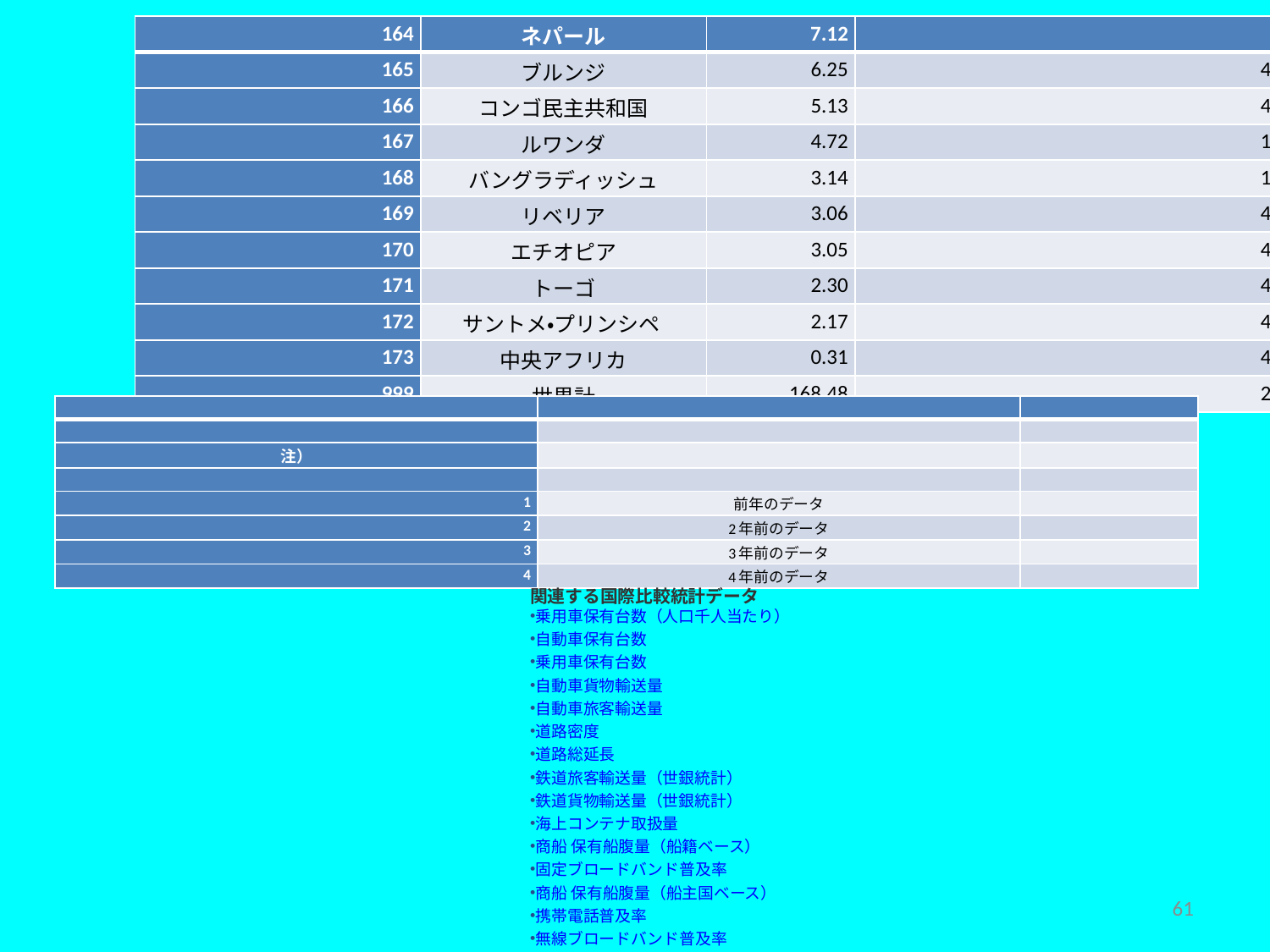

| 164 | ネパール | 7.12 |  |
| --- | --- | --- | --- |
| 165 | ブルンジ | 6.25 | 4 |
| 166 | コンゴ民主共和国 | 5.13 | 4 |
| 167 | ルワンダ | 4.72 | 1 |
| 168 | バングラディッシュ | 3.14 | 1 |
| 169 | リベリア | 3.06 | 4 |
| 170 | エチオピア | 3.05 | 4 |
| 171 | トーゴ | 2.30 | 4 |
| 172 | サントメ・プリンシペ | 2.17 | 4 |
| 173 | 中央アフリカ | 0.31 | 4 |
| 999 | 世界計 | 168.48 | 2 |
|  |  |  |
| --- | --- | --- |
|  |  |  |
| 注） |  |  |
|  |  |  |
| 1 | 前年のデータ |  |
| 2 | 2年前のデータ |  |
| 3 | 3年前のデータ |  |
| 4 | 4年前のデータ |  |
関連する国際比較統計データ
乗用車保有台数（人口千人当たり）
自動車保有台数
乗用車保有台数
自動車貨物輸送量
自動車旅客輸送量
道路密度
道路総延長
鉄道旅客輸送量（世銀統計）
鉄道貨物輸送量（世銀統計）
海上コンテナ取扱量
商船 保有船腹量（船籍ベース）
固定ブロードバンド普及率
商船 保有船腹量（船主国ベース）
携帯電話普及率
無線ブロードバンド普及率

61